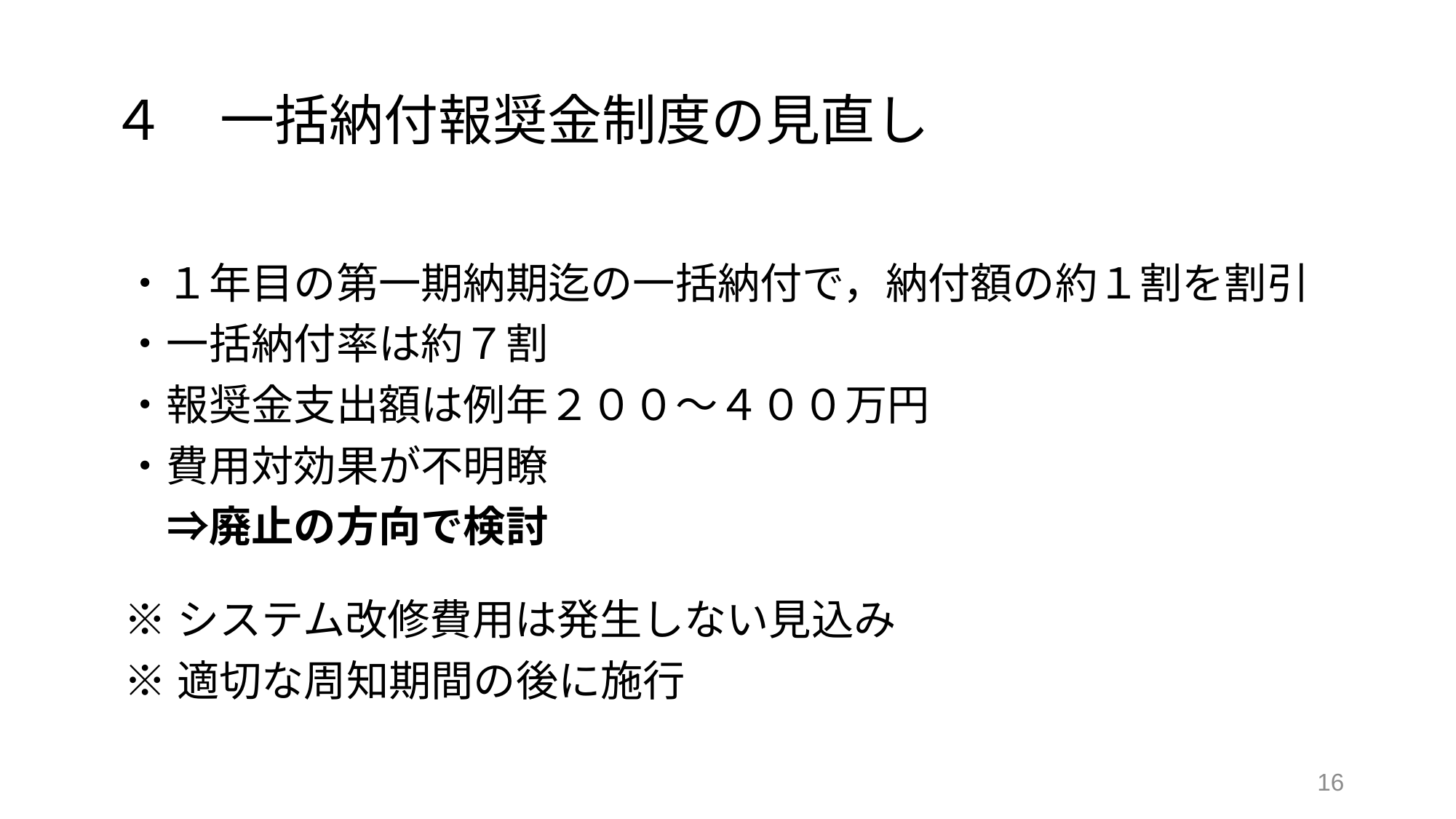

# ４　一括納付報奨金制度の見直し
・１年目の第一期納期迄の一括納付で，納付額の約１割を割引
・一括納付率は約７割
・報奨金支出額は例年２００～４００万円
・費用対効果が不明瞭
　⇒廃止の方向で検討

※システム改修費用は発生しない見込み
※適切な周知期間の後に施行

16